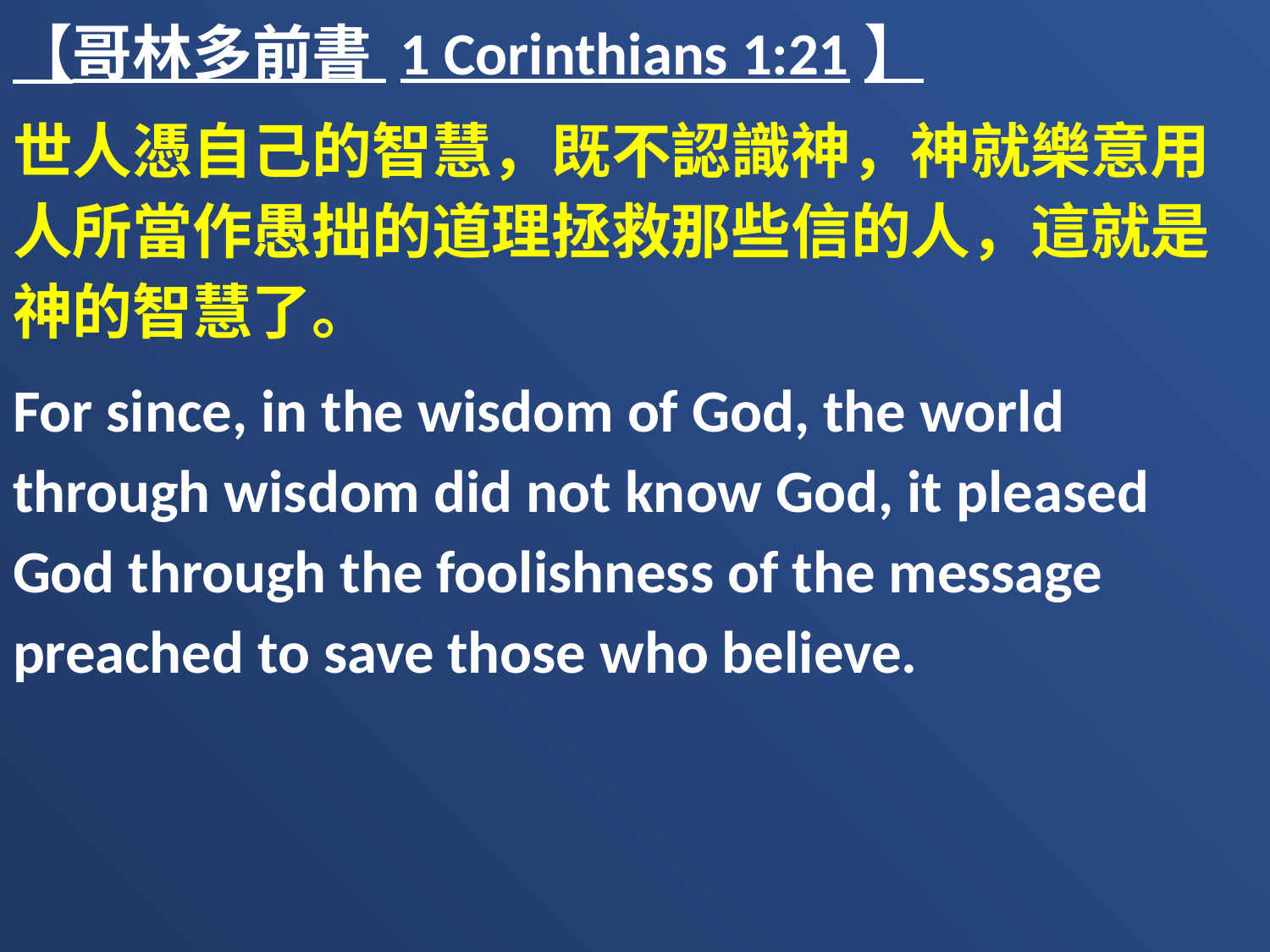

【哥林多前書 1 Corinthians 1:21】
世人憑自己的智慧，既不認識神，神就樂意用人所當作愚拙的道理拯救那些信的人，這就是神的智慧了。
For since, in the wisdom of God, the world through wisdom did not know God, it pleased God through the foolishness of the message preached to save those who believe.